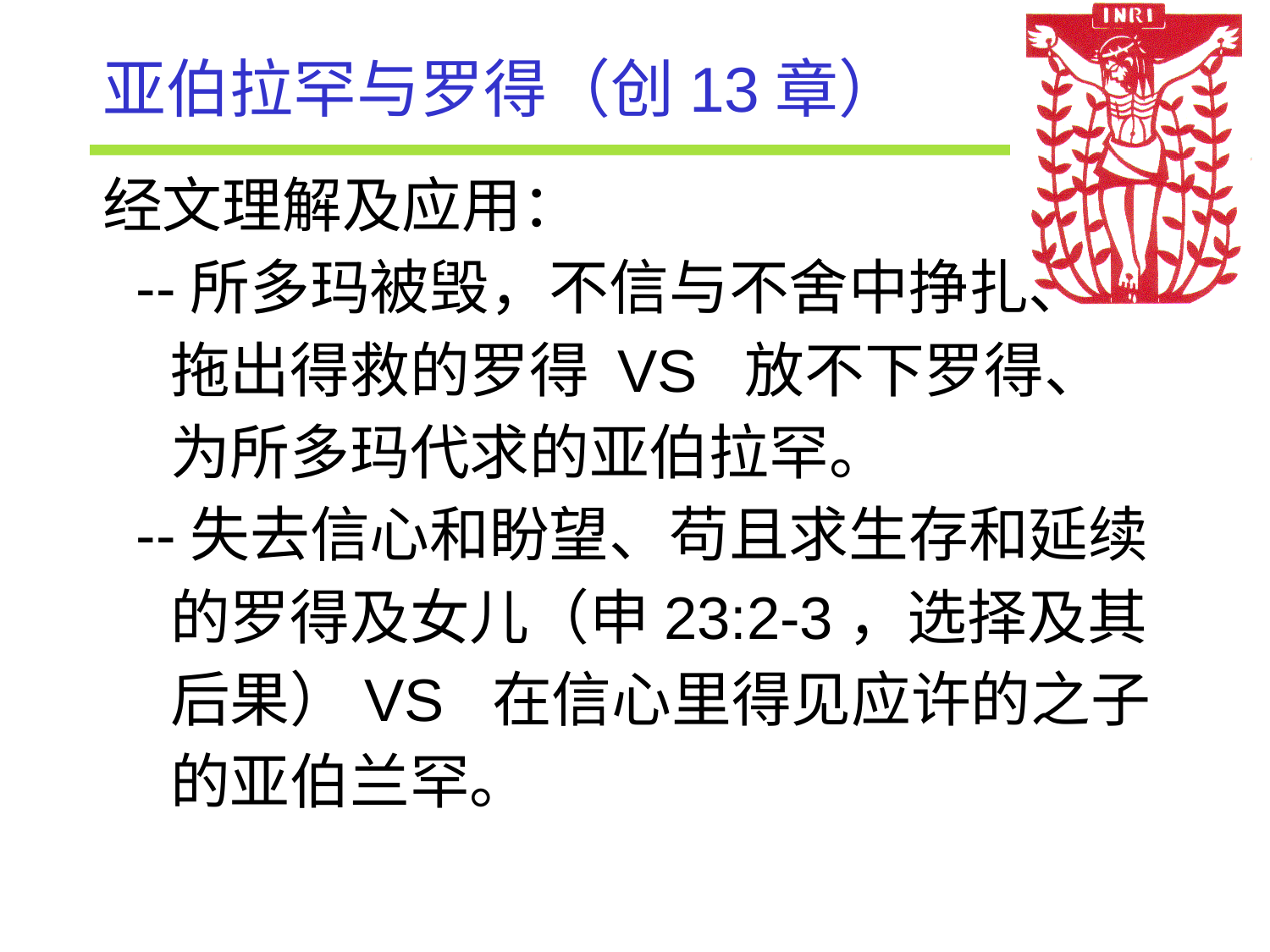

# 亚伯拉罕与罗得（创13章）
经文理解及应用：
  --所多玛被毁，不信与不舍中挣扎、
    拖出得救的罗得 VS  放不下罗得、
    为所多玛代求的亚伯拉罕。
  --失去信心和盼望、苟且求生存和延续
    的罗得及女儿（申23:2-3，选择及其
    后果）VS  在信心里得见应许的之子
    的亚伯兰罕。